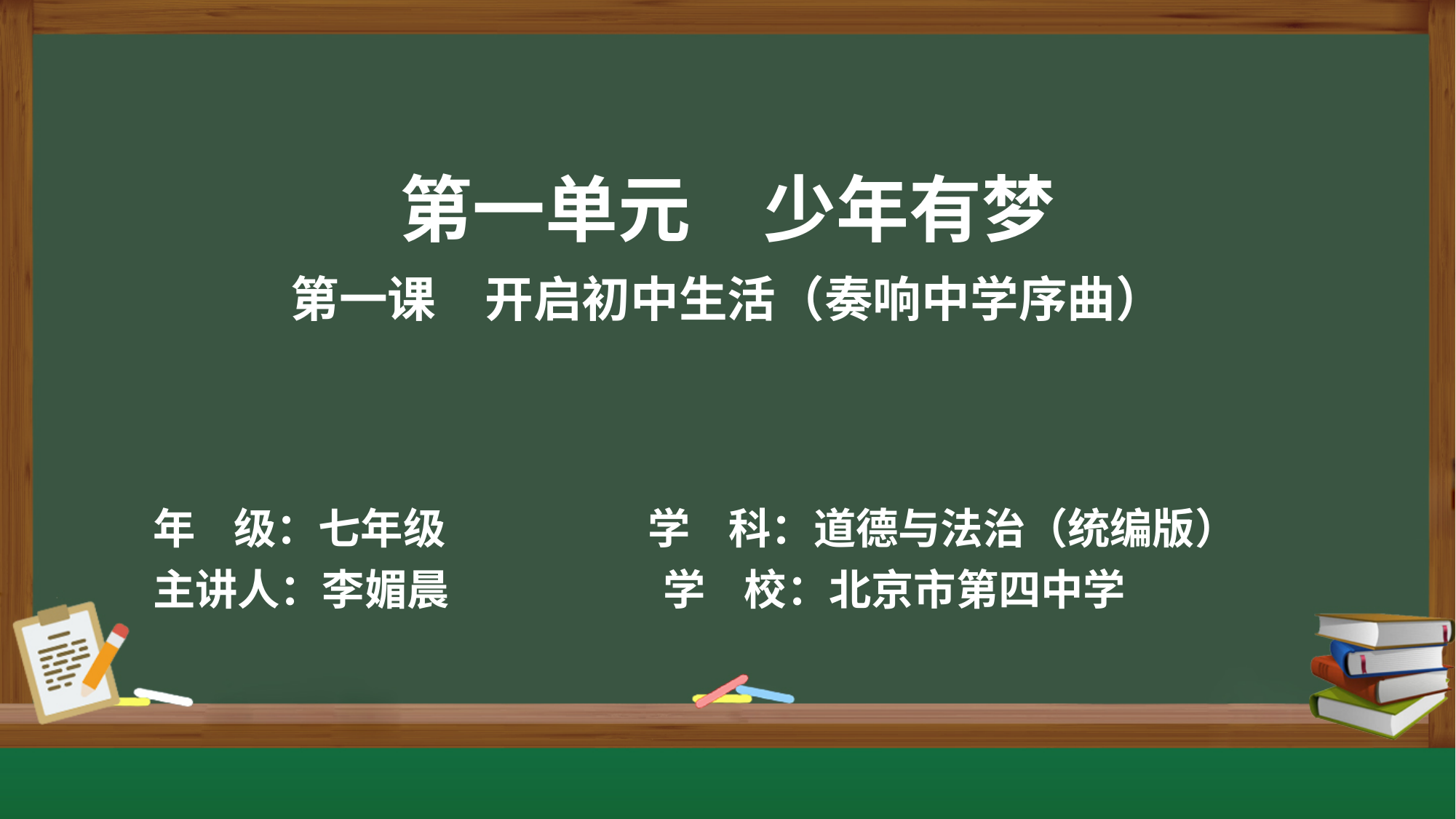

第一单元　少年有梦
第一课　开启初中生活（奏响中学序曲）
年    级：七年级                     学    科：道德与法治（统编版）
主讲人：李媚晨　　　         学    校：北京市第四中学